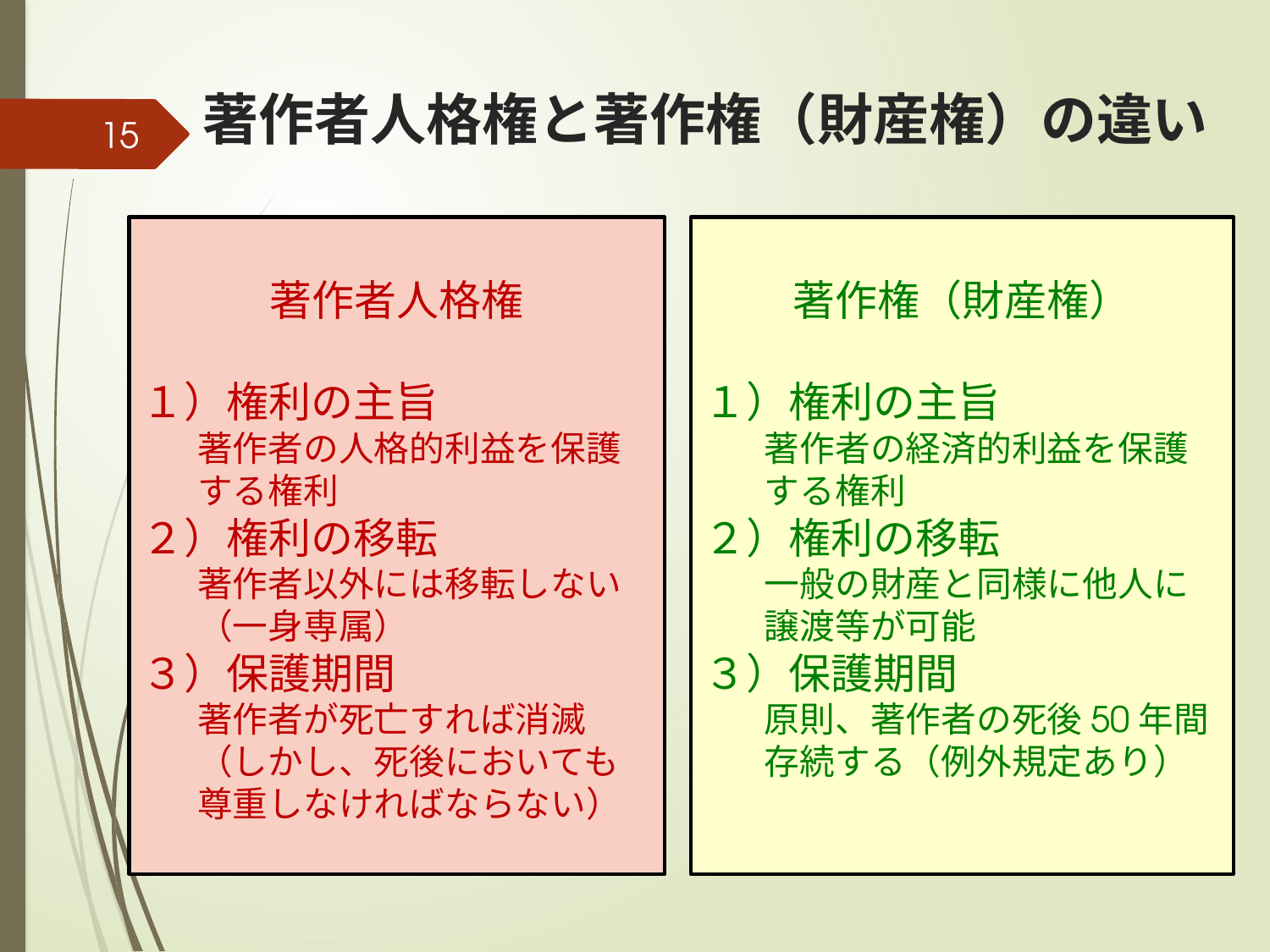

# 著作者人格権と著作権（財産権）の違い
15

著作者人格権

１）権利の主旨
著作者の人格的利益を保護する権利
２）権利の移転
著作者以外には移転しない（一身専属）
３）保護期間
著作者が死亡すれば消滅（しかし、死後においても尊重しなければならない）

著作権（財産権）

１）権利の主旨
著作者の経済的利益を保護する権利
２）権利の移転
一般の財産と同様に他人に譲渡等が可能
３）保護期間
原則、著作者の死後50年間存続する（例外規定あり）